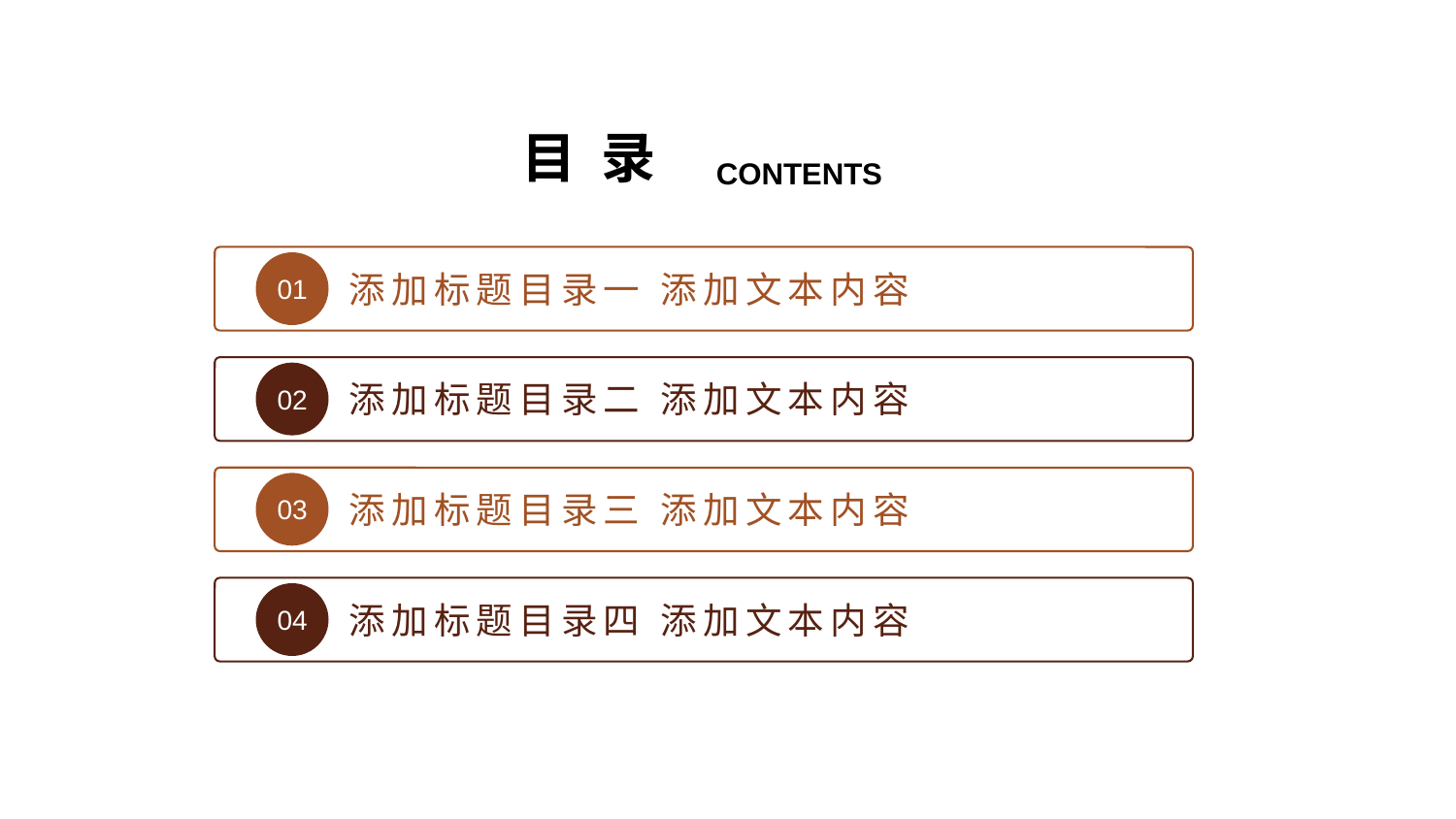

目  录
CONTENTS

01
添加标题目录一 添加文本内容

02
添加标题目录二 添加文本内容

03
添加标题目录三 添加文本内容

04
添加标题目录四 添加文本内容